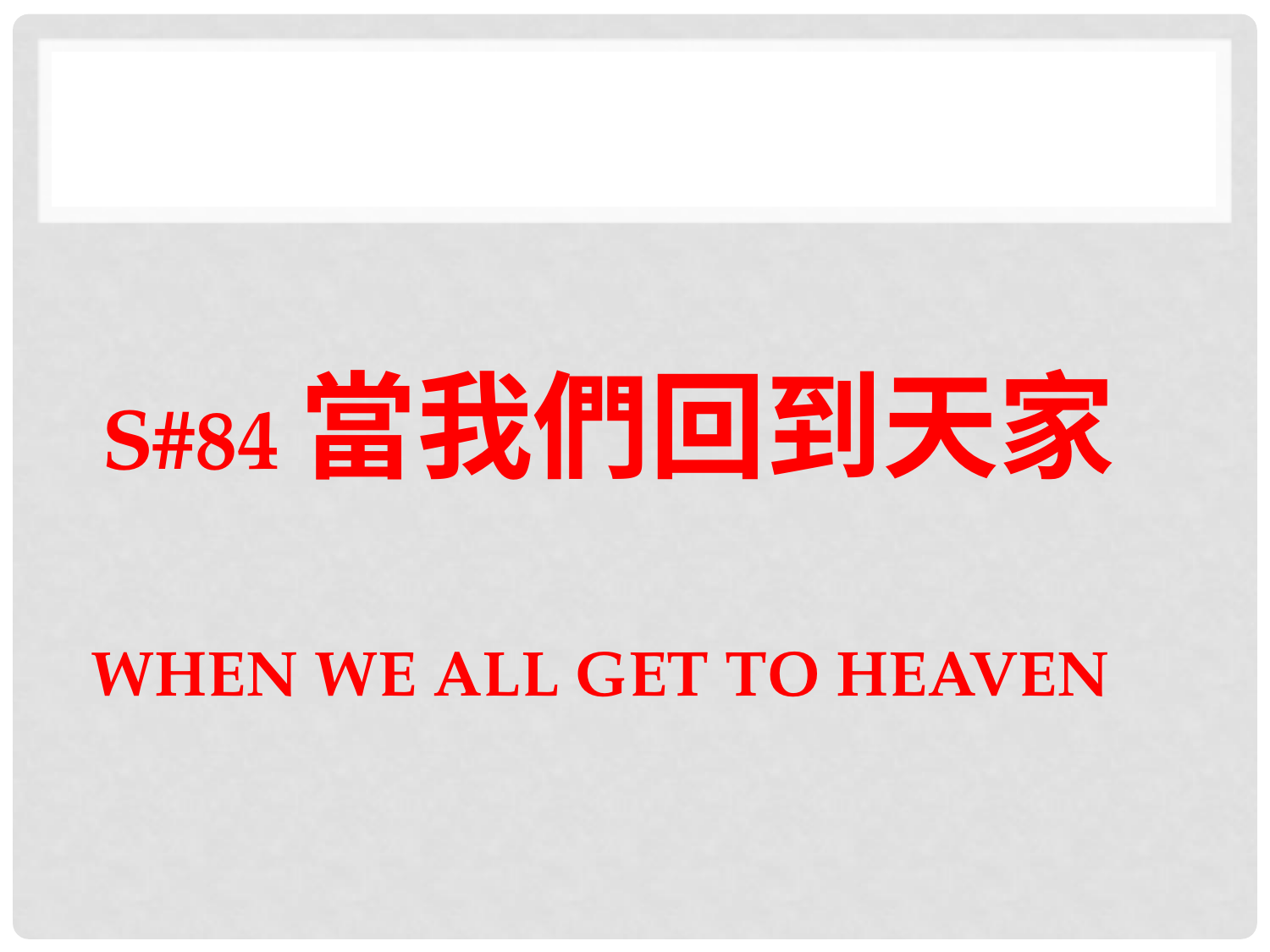

# S#84當我們回到天家 WHEN WE ALL GET TO HEAVEN